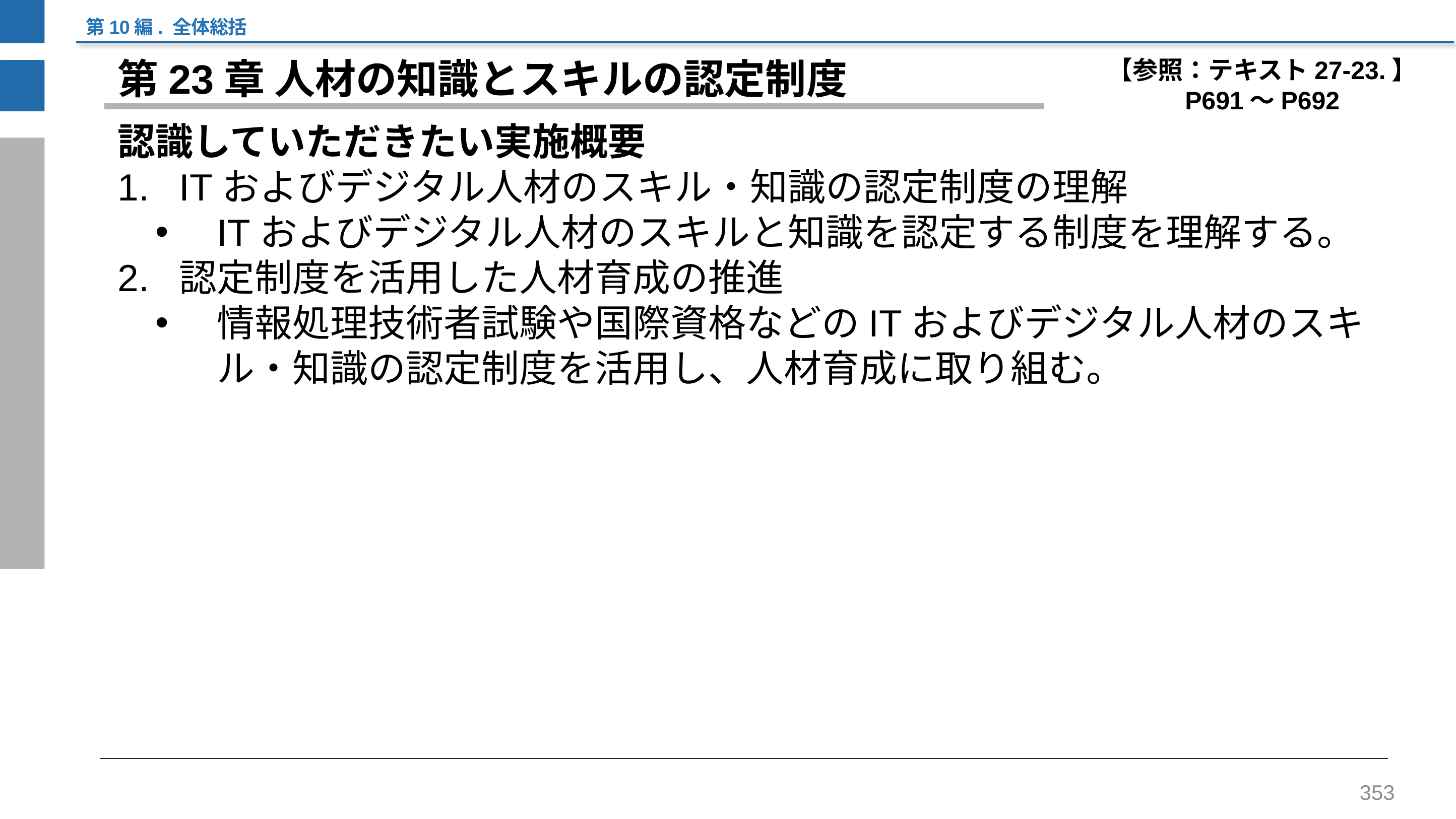

第10編. 全体総括
【参照：テキスト27-23.】
P691～P692
第23章 人材の知識とスキルの認定制度
認識していただきたい実施概要
ITおよびデジタル人材のスキル・知識の認定制度の理解
ITおよびデジタル人材のスキルと知識を認定する制度を理解する。
認定制度を活用した人材育成の推進
情報処理技術者試験や国際資格などのITおよびデジタル人材のスキル・知識の認定制度を活用し、人材育成に取り組む。
353